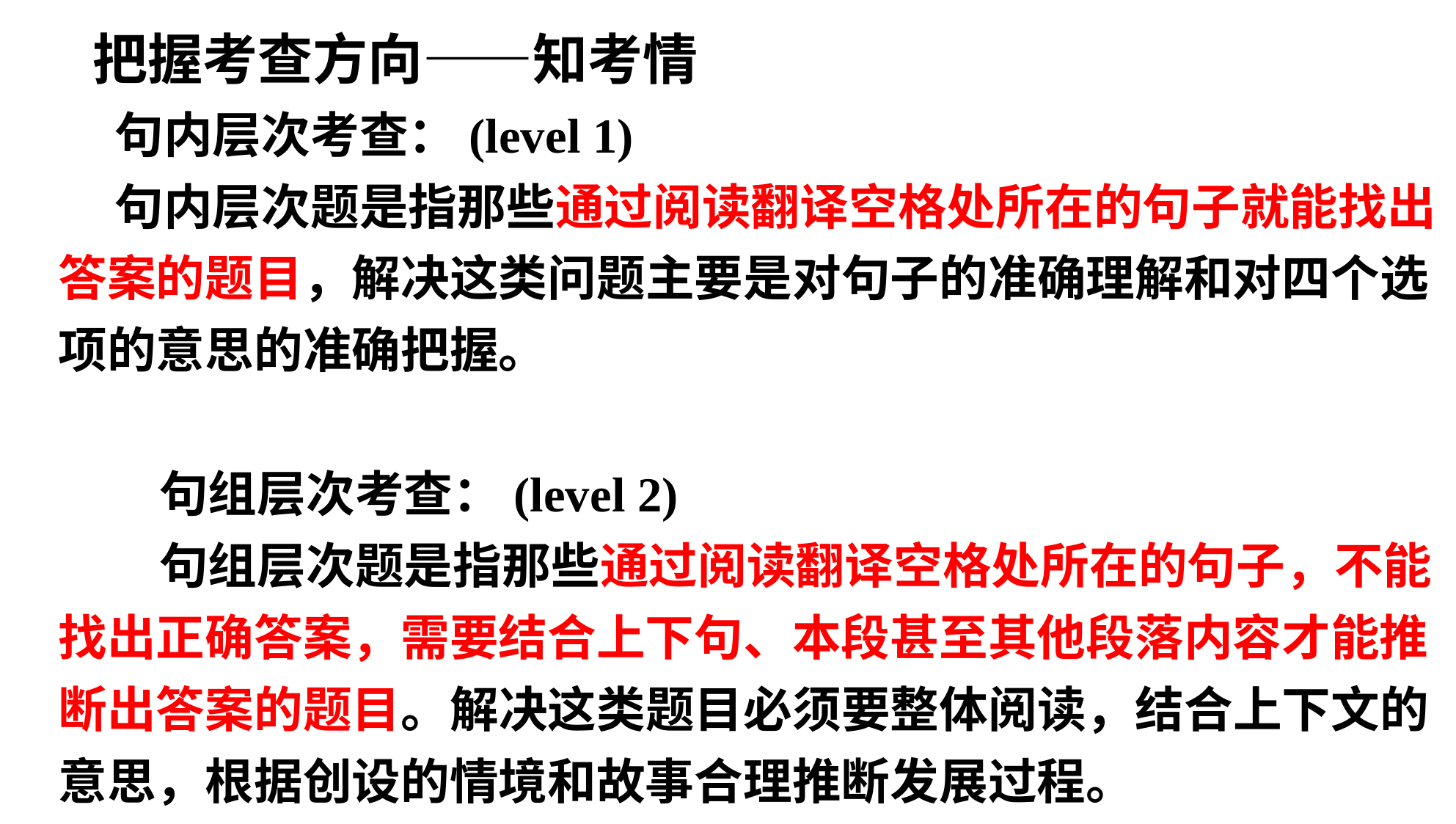

把握考查方向——知考情
    句内层次考查：(level 1)
    句内层次题是指那些通过阅读翻译空格处所在的句子就能找出答案的题目，解决这类问题主要是对句子的准确理解和对四个选项的意思的准确把握。

        句组层次考查：(level 2)
        句组层次题是指那些通过阅读翻译空格处所在的句子，不能找出正确答案，需要结合上下句、本段甚至其他段落内容才能推断出答案的题目。解决这类题目必须要整体阅读，结合上下文的意思，根据创设的情境和故事合理推断发展过程。